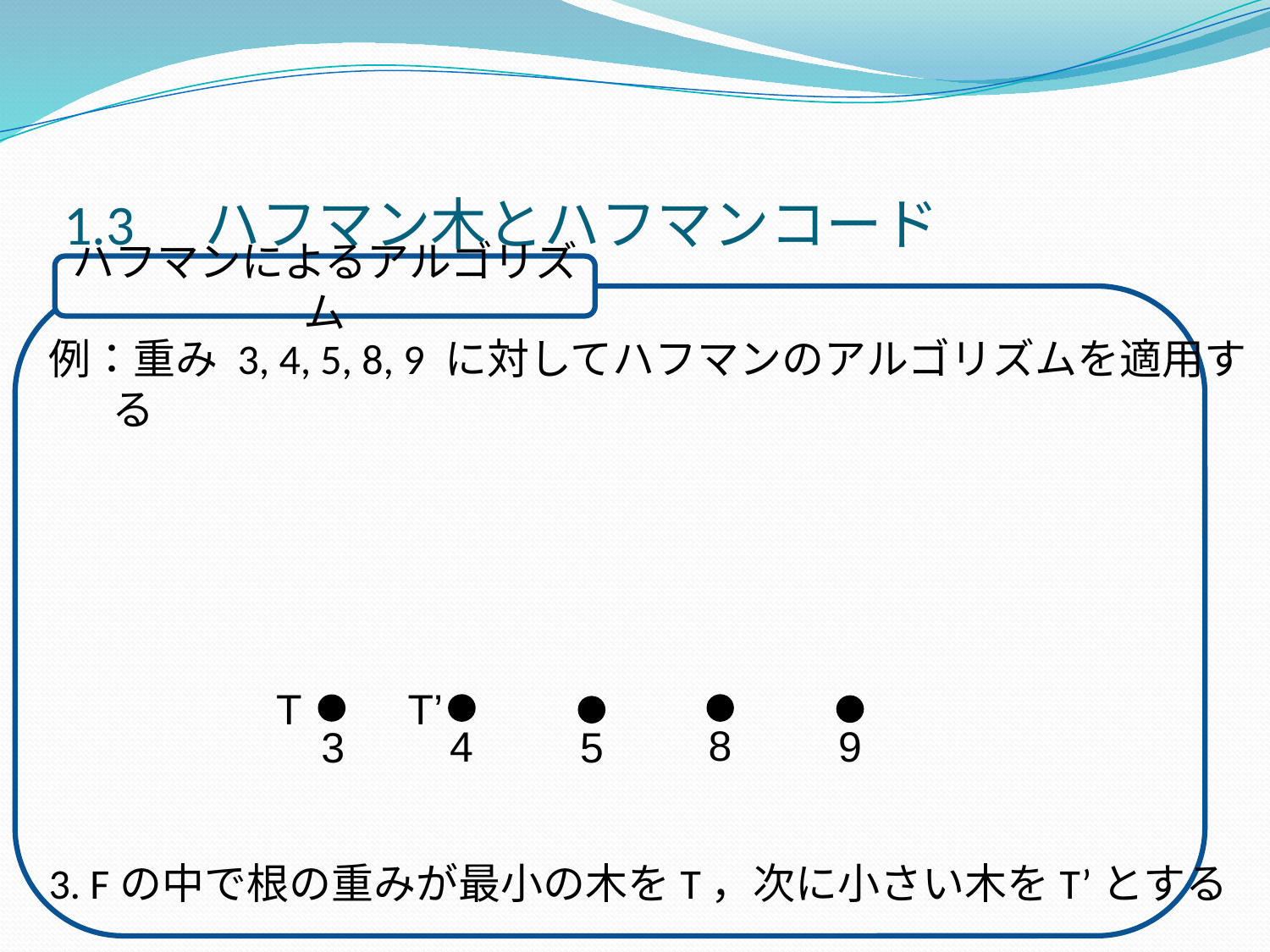

# 1.3　ハフマン木とハフマンコード
ハフマンによるアルゴリズム

例：重み 3, 4, 5, 8, 9 に対してハフマンのアルゴリズムを適用する

3. Fの中で根の重みが最小の木をT，次に小さい木をT’とする
T
T’

8
4
9
5
3